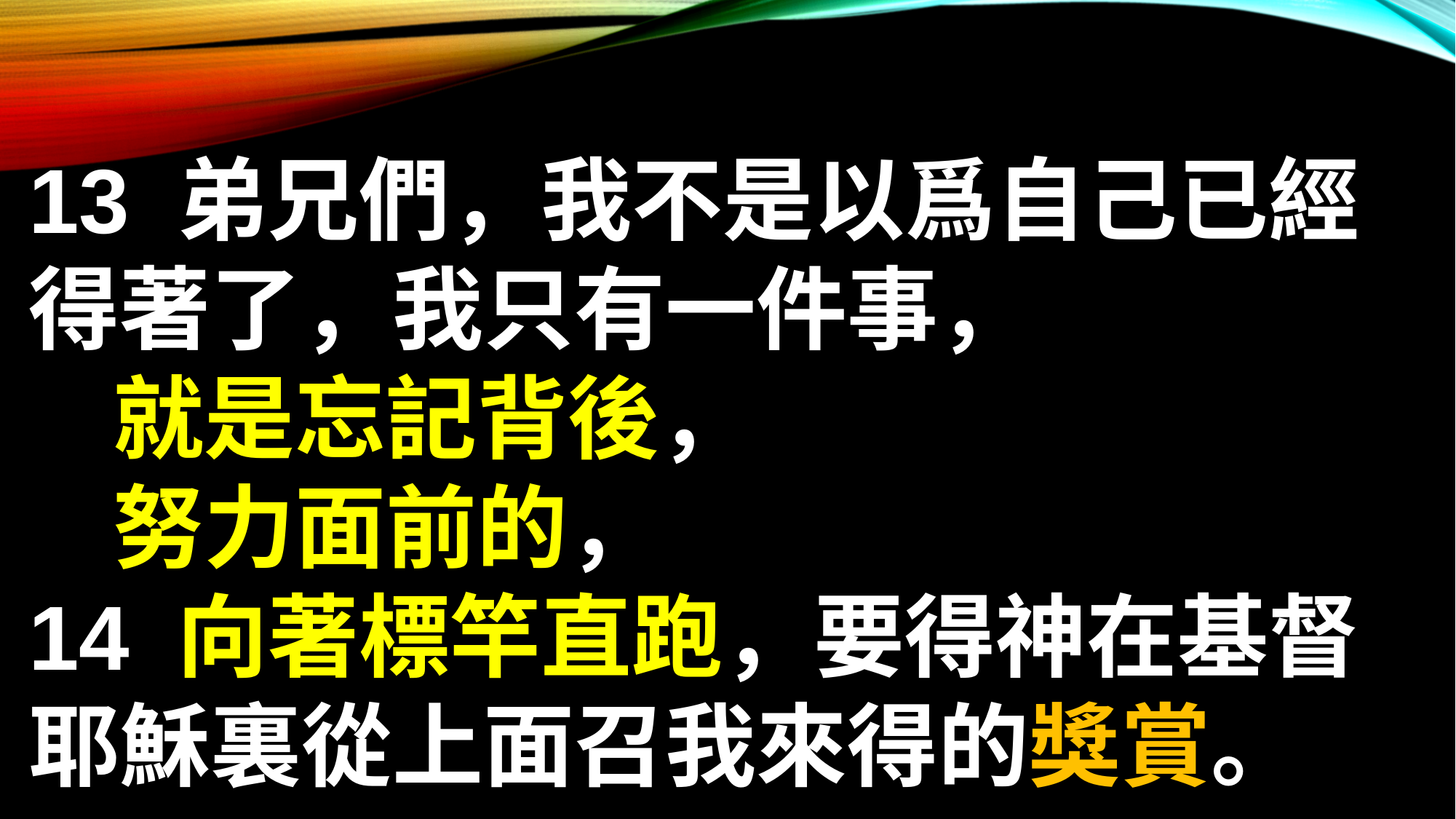

13 弟兄們，我不是以爲自己已經得著了，我只有一件事，
   就是忘記背後，
   努力面前的，
14 向著標竿直跑，要得神在基督耶穌裏從上面召我來得的獎賞。